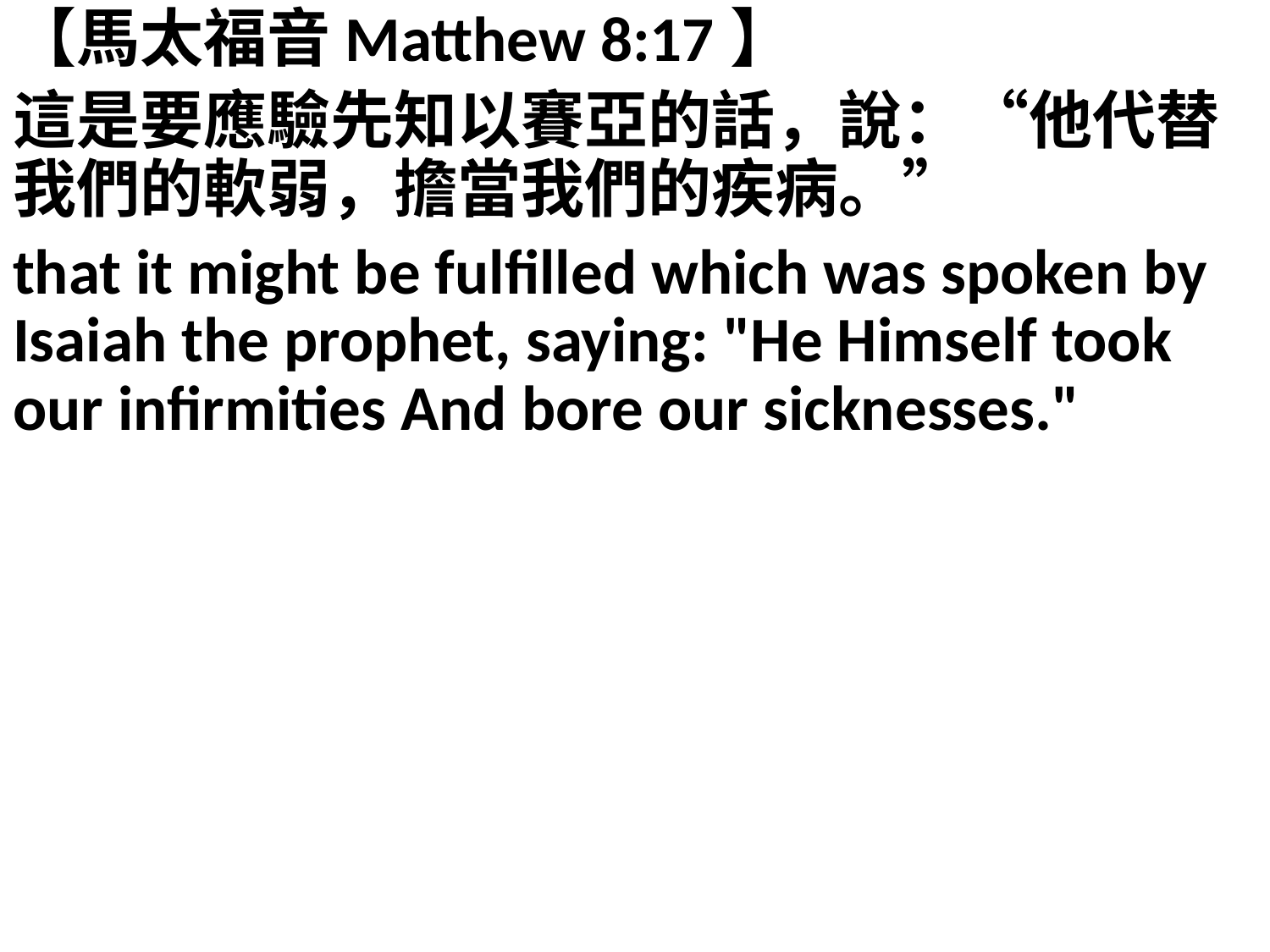

【馬太福音Matthew 8:17】
這是要應驗先知以賽亞的話，說：“他代替我們的軟弱，擔當我們的疾病。”
that it might be fulfilled which was spoken by Isaiah the prophet, saying: "He Himself took our infirmities And bore our sicknesses."